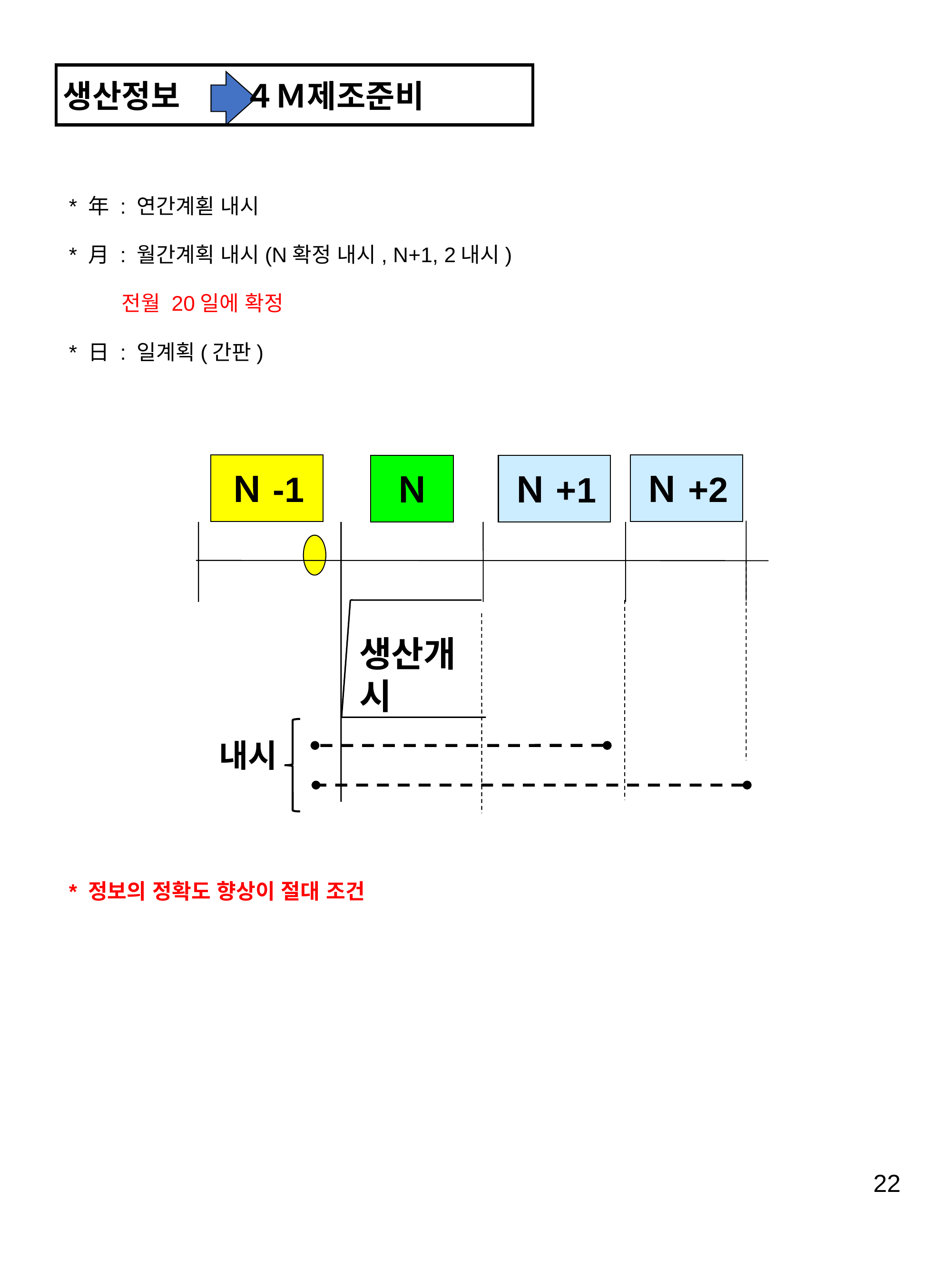

생산정보　　４Ｍ제조준비

* 年 : 연간계횓 내시
* 月 : 월간계획 내시(N확정 내시, N+1, 2내시)
        전월 20일에 확정
* 日 : 일계획(간판)
Ｎ-1
Ｎ+2
Ｎ
Ｎ+1

생산개시

내시

* 정보의 정확도 향상이 절대 조건
22